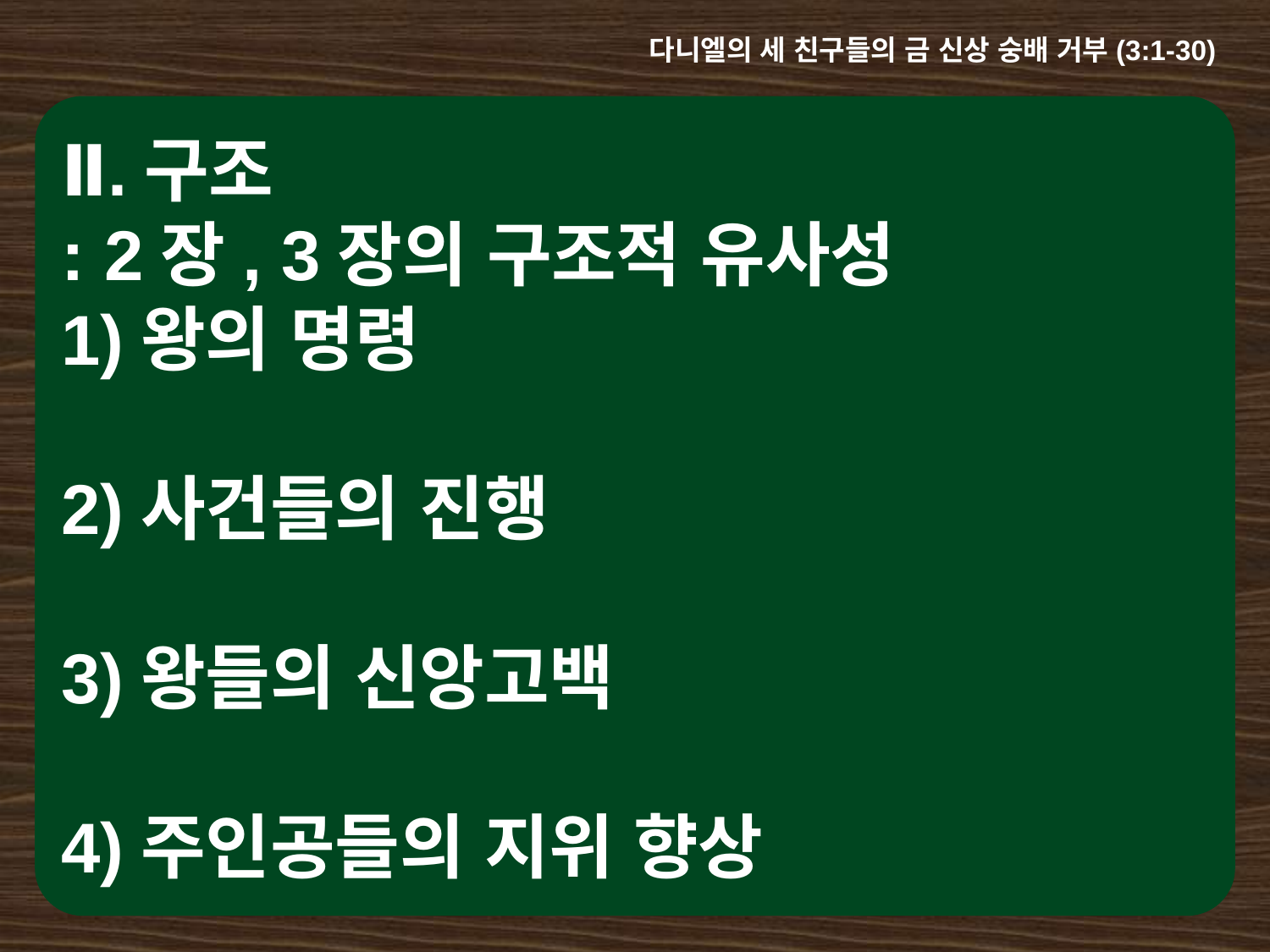

다니엘의 세 친구들의 금 신상 숭배 거부(3:1-30)

Ⅱ.구조
: 2장, 3장의 구조적 유사성
1)왕의 명령

2)사건들의 진행

3)왕들의 신앙고백

4)주인공들의 지위 향상